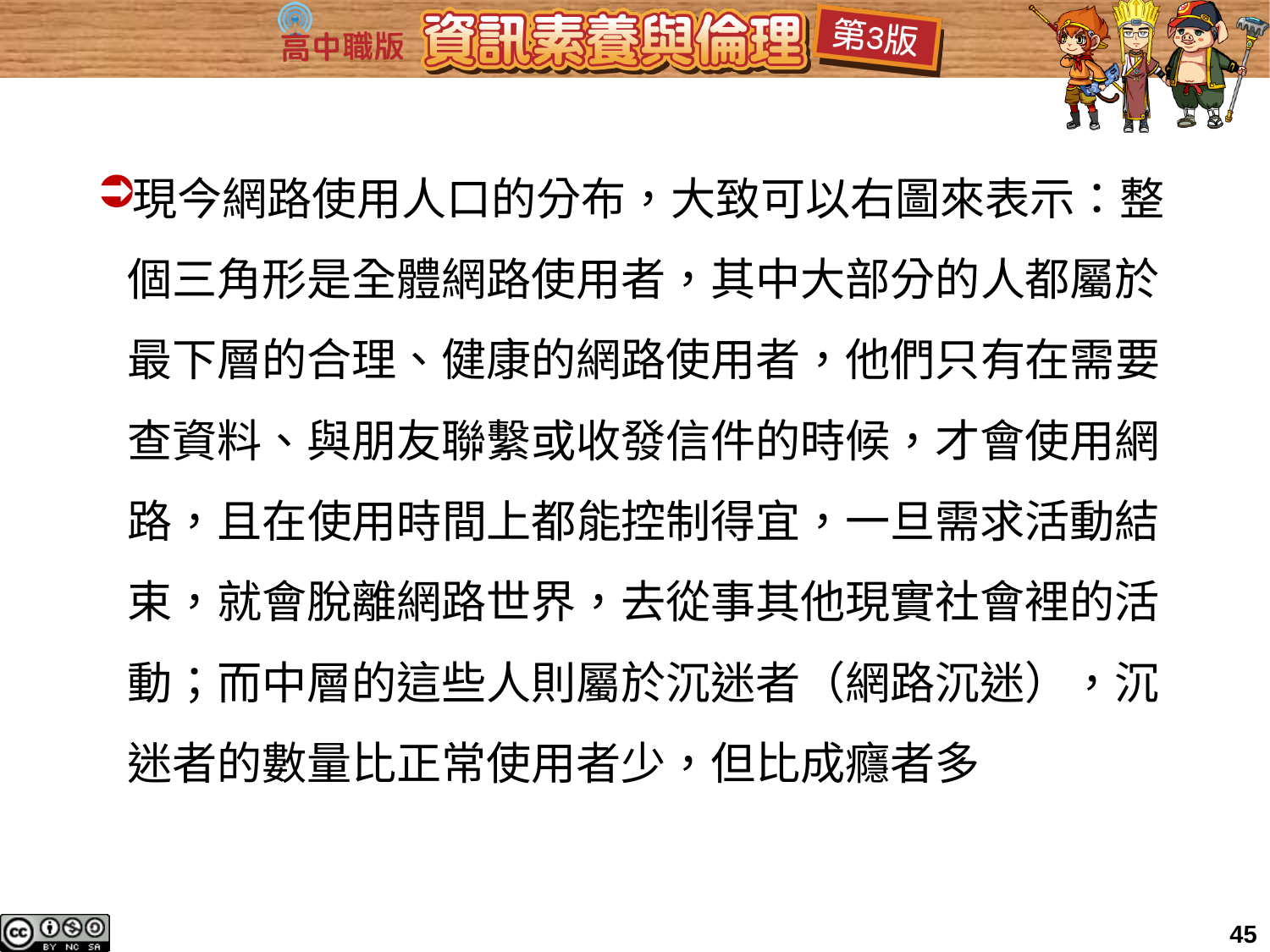

現今網路使用人口的分布，大致可以右圖來表示：整個三角形是全體網路使用者，其中大部分的人都屬於最下層的合理、健康的網路使用者，他們只有在需要查資料、與朋友聯繫或收發信件的時候，才會使用網路，且在使用時間上都能控制得宜，一旦需求活動結束，就會脫離網路世界，去從事其他現實社會裡的活動；而中層的這些人則屬於沉迷者（網路沉迷），沉迷者的數量比正常使用者少，但比成癮者多
45